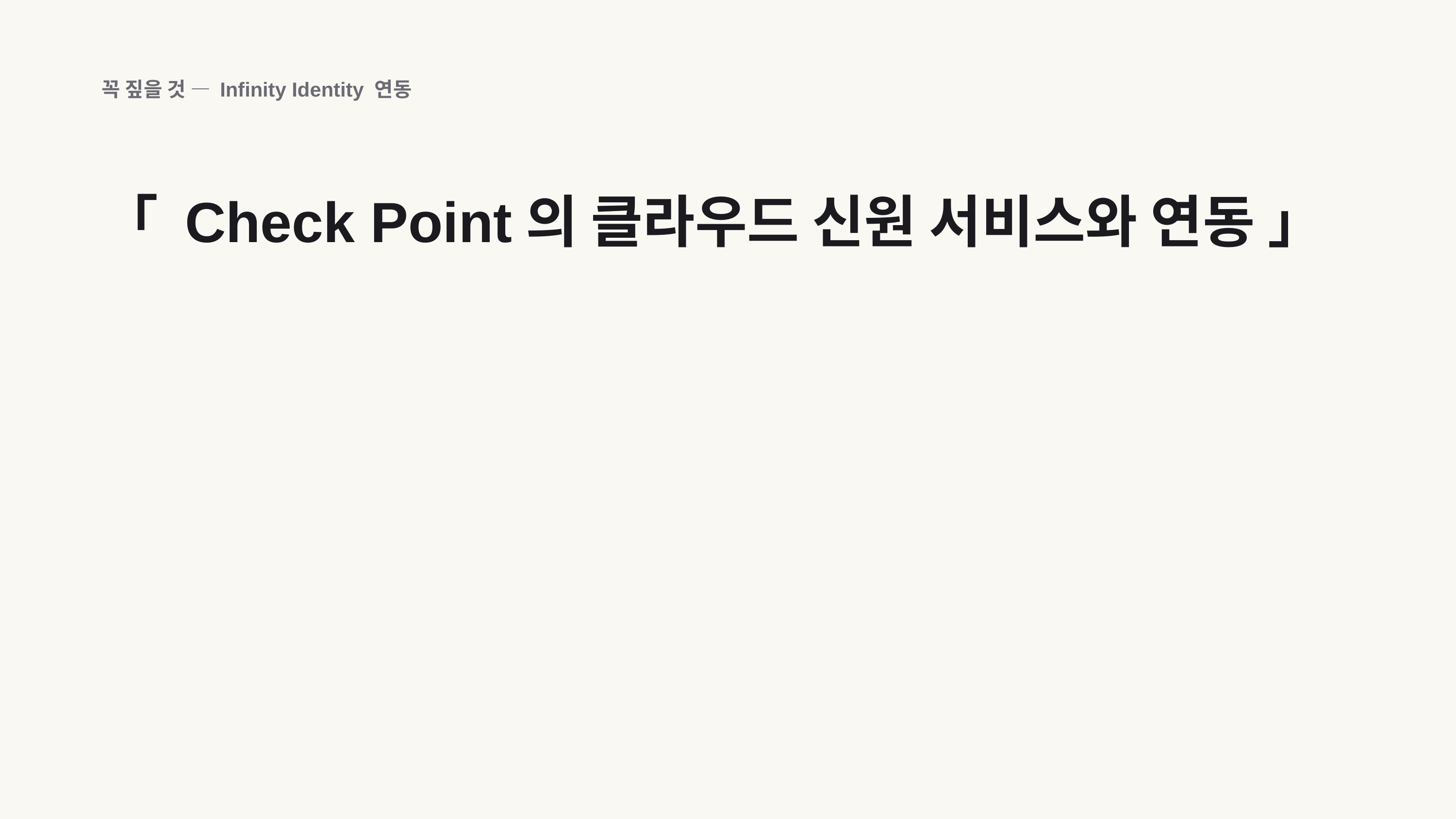

꼭 짚을 것 — Infinity Identity 연동
「 Check Point의 클라우드 신원 서비스와 연동 」